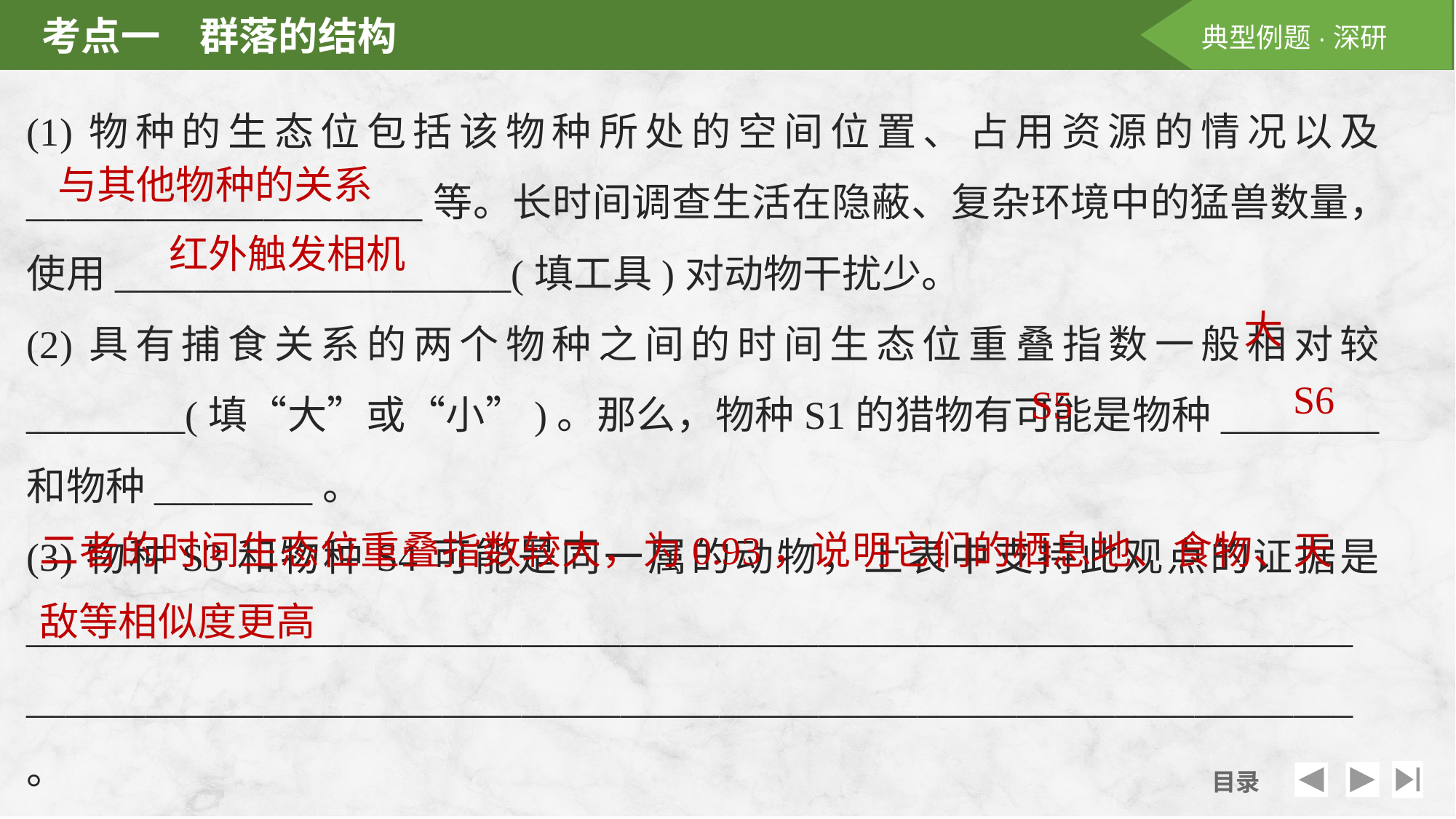

(1)物种的生态位包括该物种所处的空间位置、占用资源的情况以及____________________等。长时间调查生活在隐蔽、复杂环境中的猛兽数量，使用____________________(填工具)对动物干扰少。
(2)具有捕食关系的两个物种之间的时间生态位重叠指数一般相对较________(填“大”或“小”)。那么，物种S1的猎物有可能是物种________和物种________。
(3)物种S3和物种S4可能是同一属的动物，上表中支持此观点的证据是___________________________________________________________________
___________________________________________________________________。
与其他物种的关系
红外触发相机
大
S6
S5
二者的时间生态位重叠指数较大，为0.93，说明它们的栖息地、食物、天敌等相似度更高